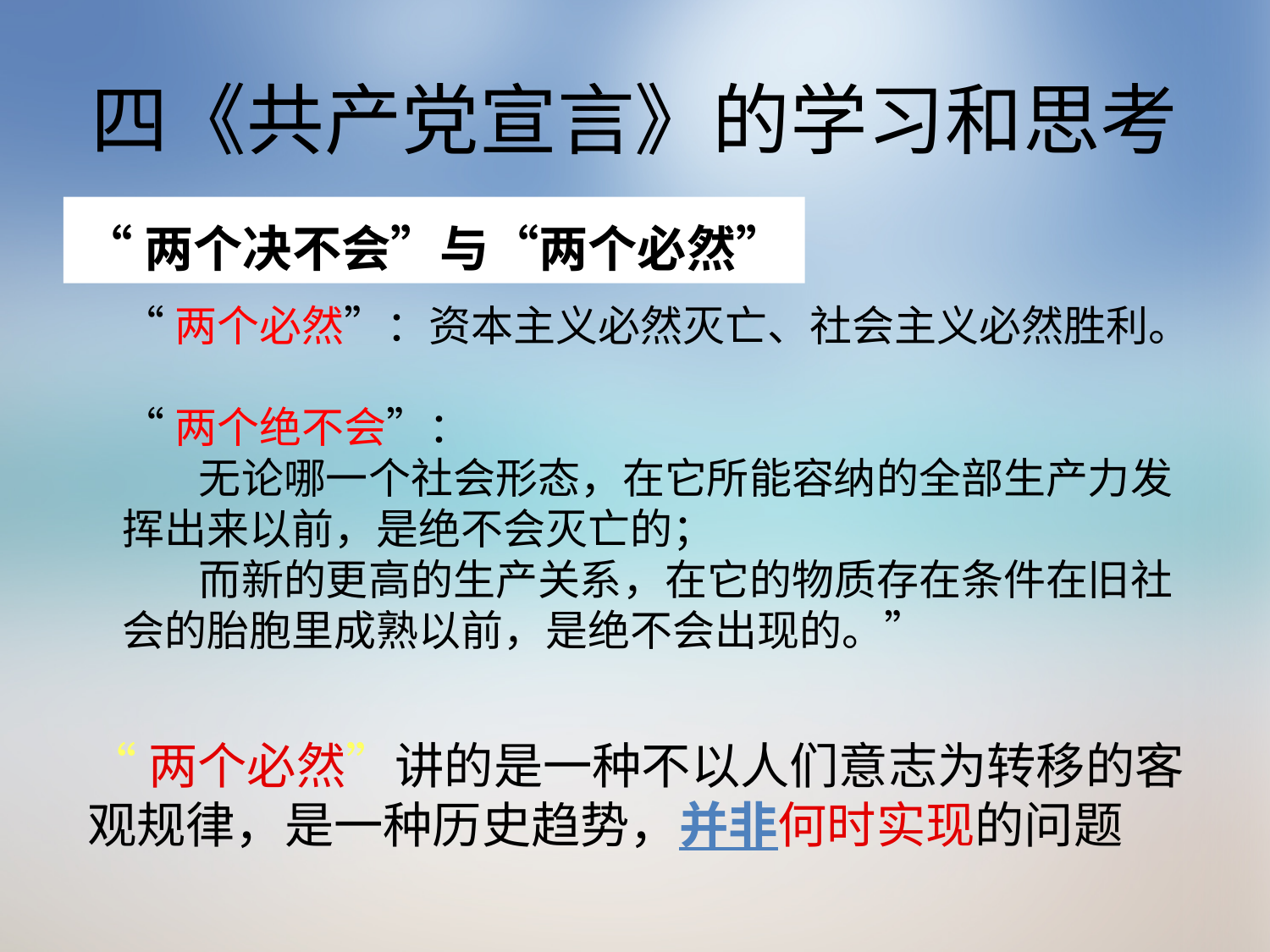

# 四《共产党宣言》的学习和思考
“两个决不会”与“两个必然”
“两个必然”：资本主义必然灭亡、社会主义必然胜利。

“两个绝不会”：
       无论哪一个社会形态，在它所能容纳的全部生产力发挥出来以前，是绝不会灭亡的；
       而新的更高的生产关系，在它的物质存在条件在旧社会的胎胞里成熟以前，是绝不会出现的。”
“两个必然”讲的是一种不以人们意志为转移的客观规律，是一种历史趋势，并非何时实现的问题